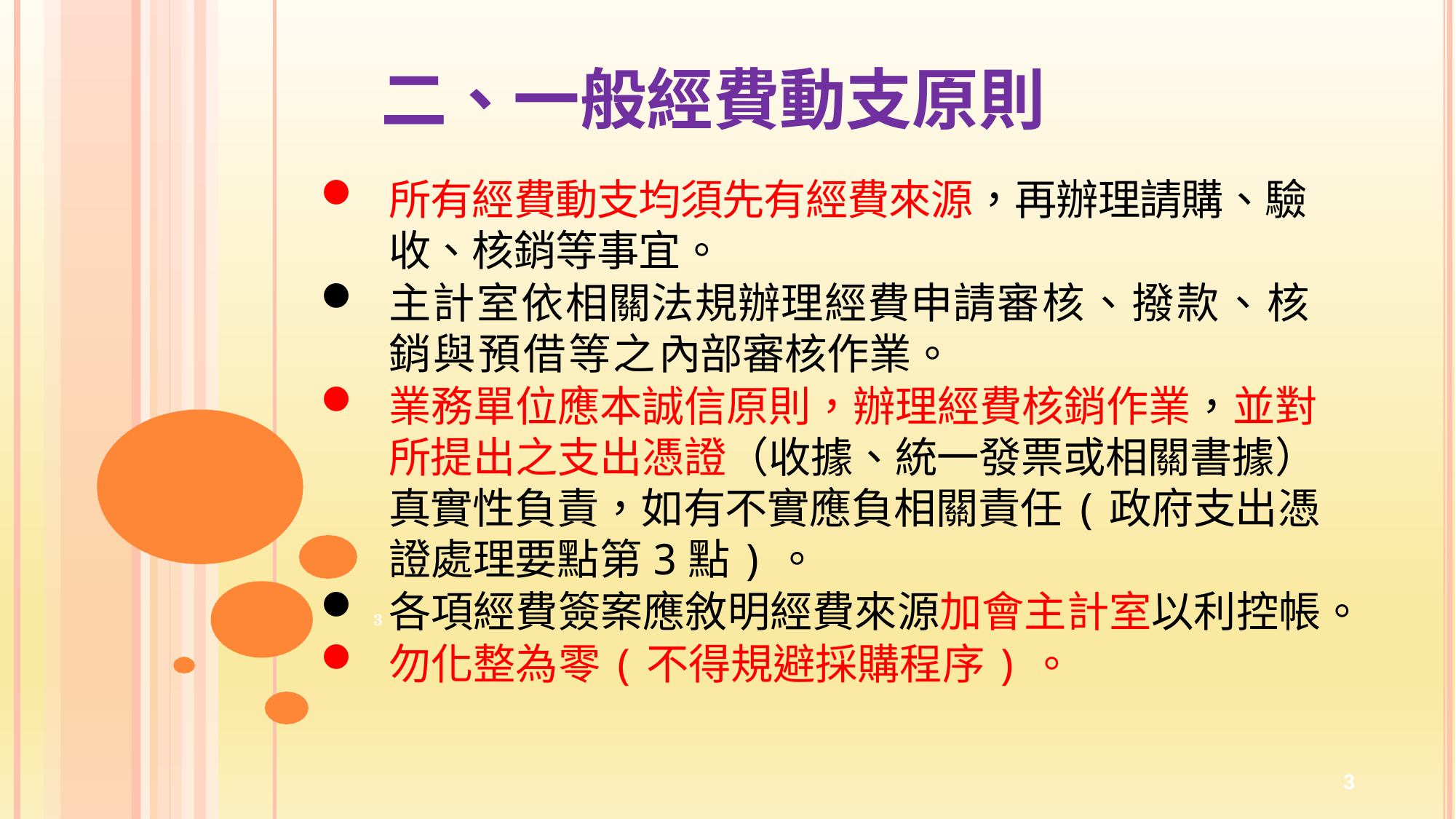

# 二、一般經費動支原則
所有經費動支均須先有經費來源，再辦理請購、驗收、核銷等事宜。
主計室依相關法規辦理經費申請審核、撥款、核銷與預借等之內部審核作業。
業務單位應本誠信原則，辦理經費核銷作業，並對所提出之支出憑證（收據、統一發票或相關書據）真實性負責，如有不實應負相關責任(政府支出憑證處理要點第3點)。
各項經費簽案應敘明經費來源加會主計室以利控帳。
勿化整為零(不得規避採購程序)。
3
3